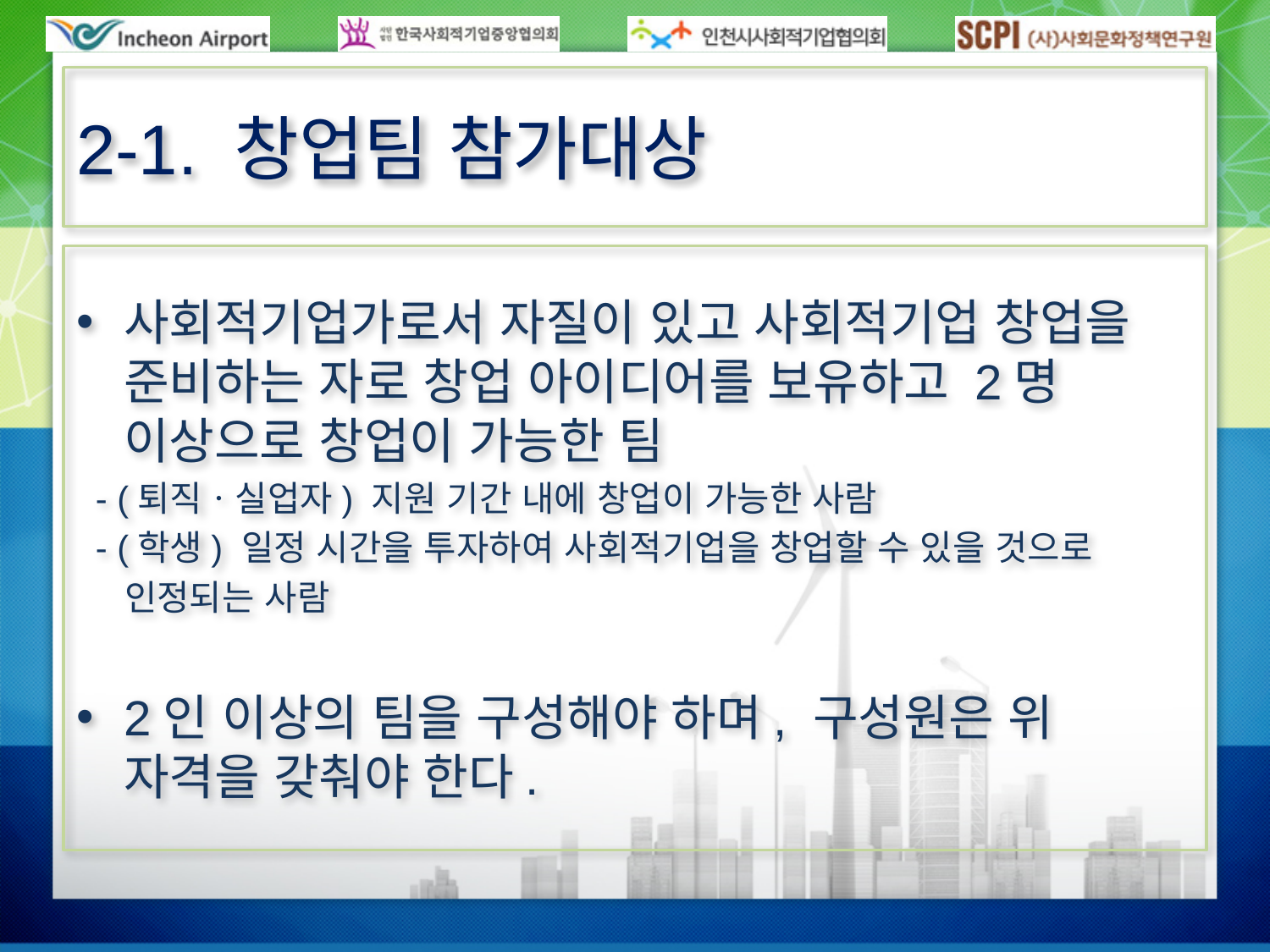

# 2-1. 창업팀 참가대상
사회적기업가로서 자질이 있고 사회적기업 창업을 준비하는 자로 창업 아이디어를 보유하고 2명 이상으로 창업이 가능한 팀
  - (퇴직ㆍ실업자) 지원 기간 내에 창업이 가능한 사람
  - (학생) 일정 시간을 투자하여 사회적기업을 창업할 수 있을 것으로
    인정되는 사람

2인 이상의 팀을 구성해야 하며, 구성원은 위 자격을 갖춰야 한다.